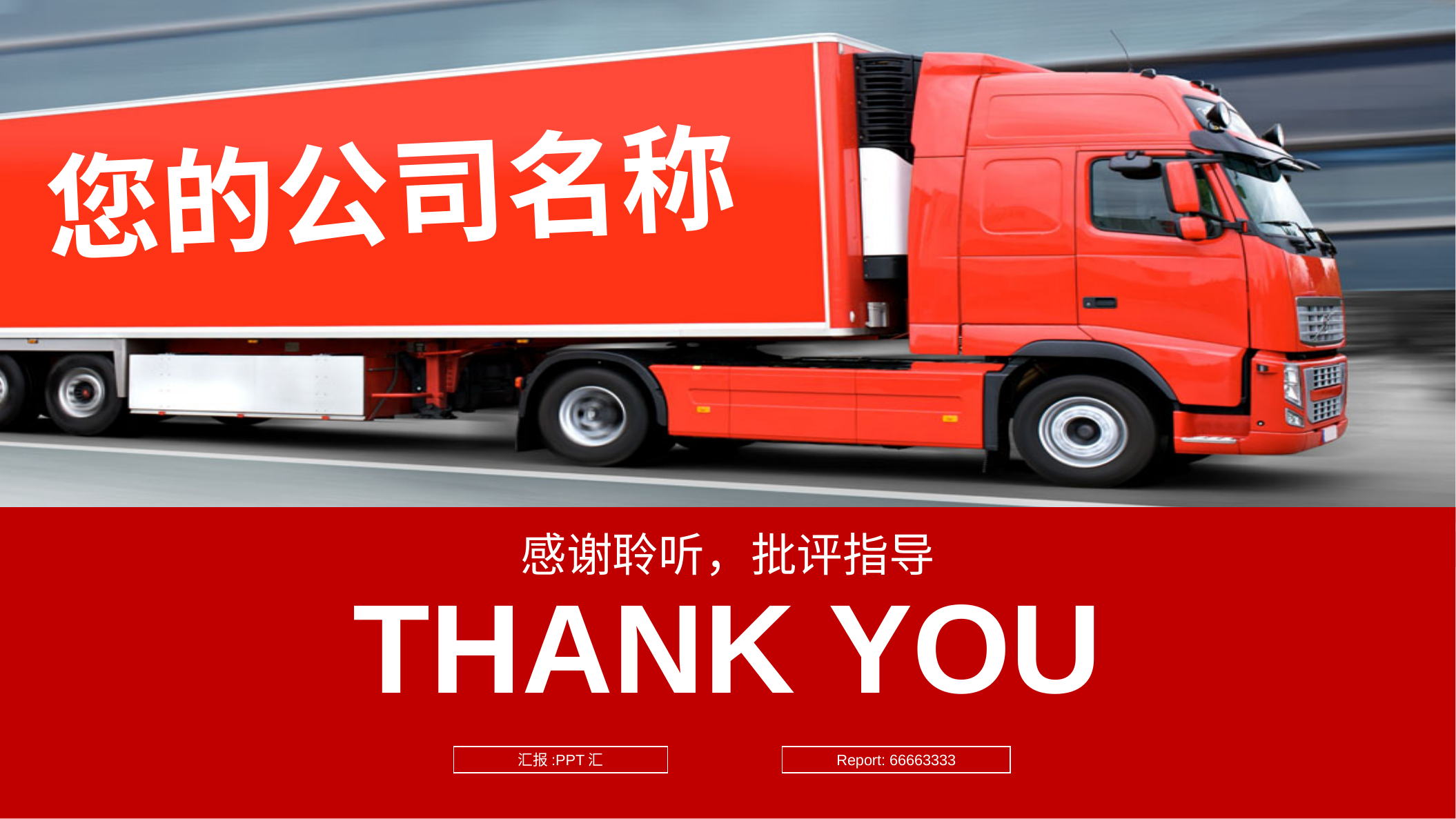

您的公司名称

感谢聆听，批评指导
THANK YOU
汇报:PPT汇
Report: 66663333